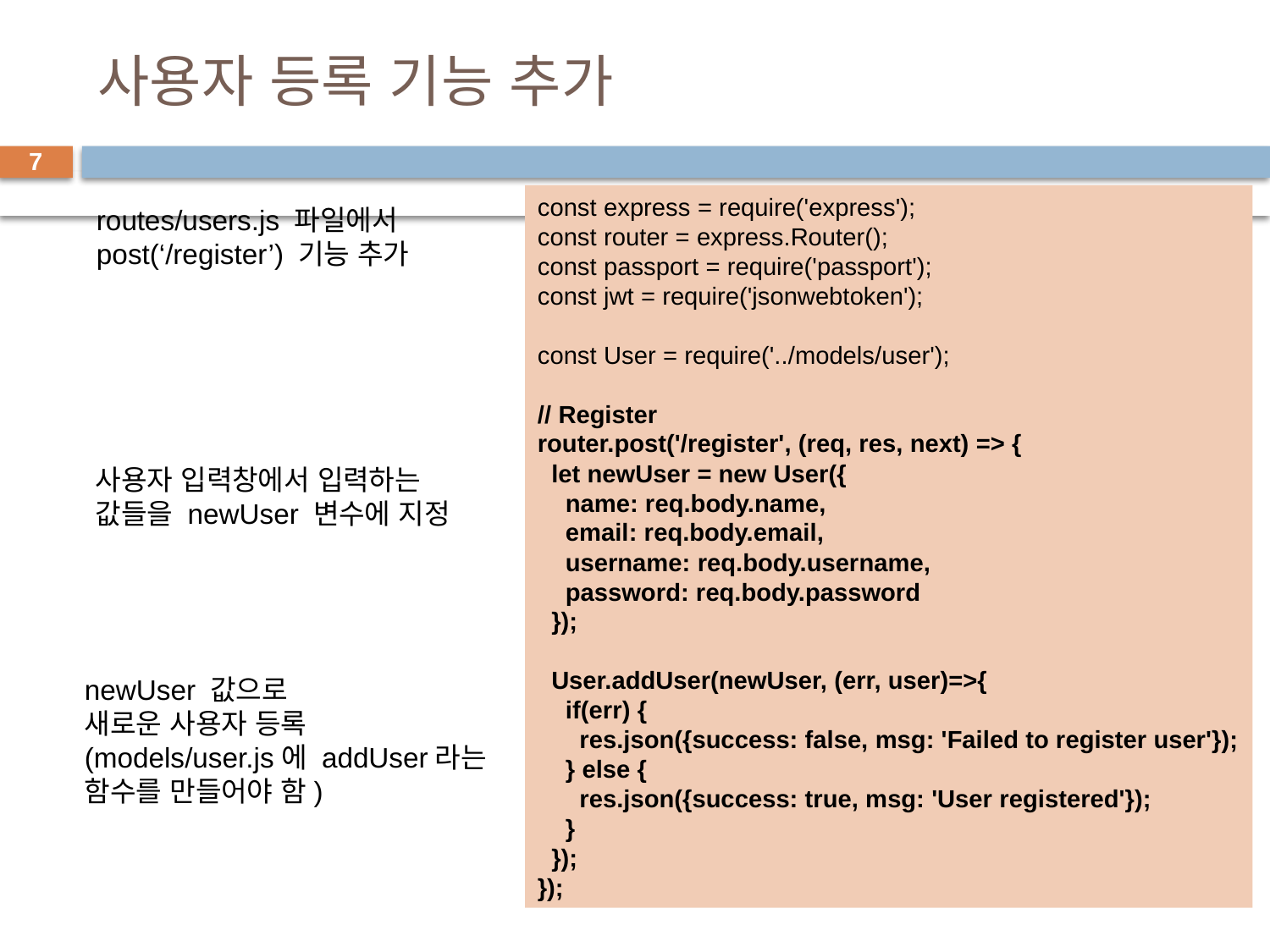

# 사용자 등록 기능 추가
7
const express = require('express');
const router = express.Router();
const passport = require('passport');
const jwt = require('jsonwebtoken');

const User = require('../models/user');

// Register
router.post('/register', (req, res, next) => {
  let newUser = new User({
    name: req.body.name,
    email: req.body.email,
    username: req.body.username,
    password: req.body.password
  });

  User.addUser(newUser, (err, user)=>{
    if(err) {
      res.json({success: false, msg: 'Failed to register user'});
    } else {
      res.json({success: true, msg: 'User registered'});
    }
  });
});
routes/users.js 파일에서
post(‘/register’) 기능 추가
사용자 입력창에서 입력하는
값들을 newUser 변수에 지정
newUser 값으로
새로운 사용자 등록
(models/user.js에 addUser라는
함수를 만들어야 함)